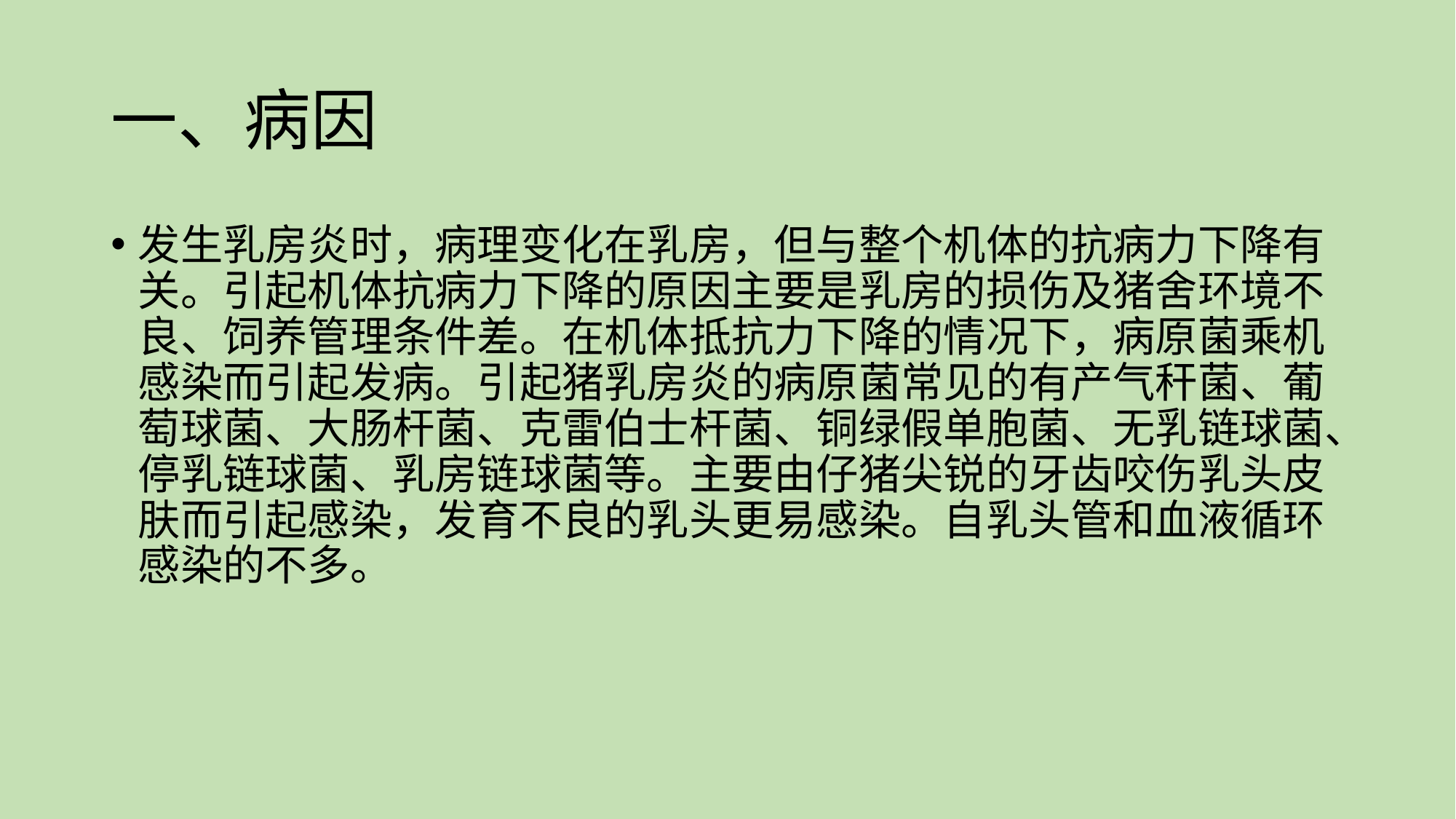

# 一、病因
发生乳房炎时，病理变化在乳房，但与整个机体的抗病力下降有关。引起机体抗病力下降的原因主要是乳房的损伤及猪舍环境不良、饲养管理条件差。在机体抵抗力下降的情况下，病原菌乘机感染而引起发病。引起猪乳房炎的病原菌常见的有产气秆菌、葡萄球菌、大肠杆菌、克雷伯士杆菌、铜绿假单胞菌、无乳链球菌、停乳链球菌、乳房链球菌等。主要由仔猪尖锐的牙齿咬伤乳头皮肤而引起感染，发育不良的乳头更易感染。自乳头管和血液循环感染的不多。